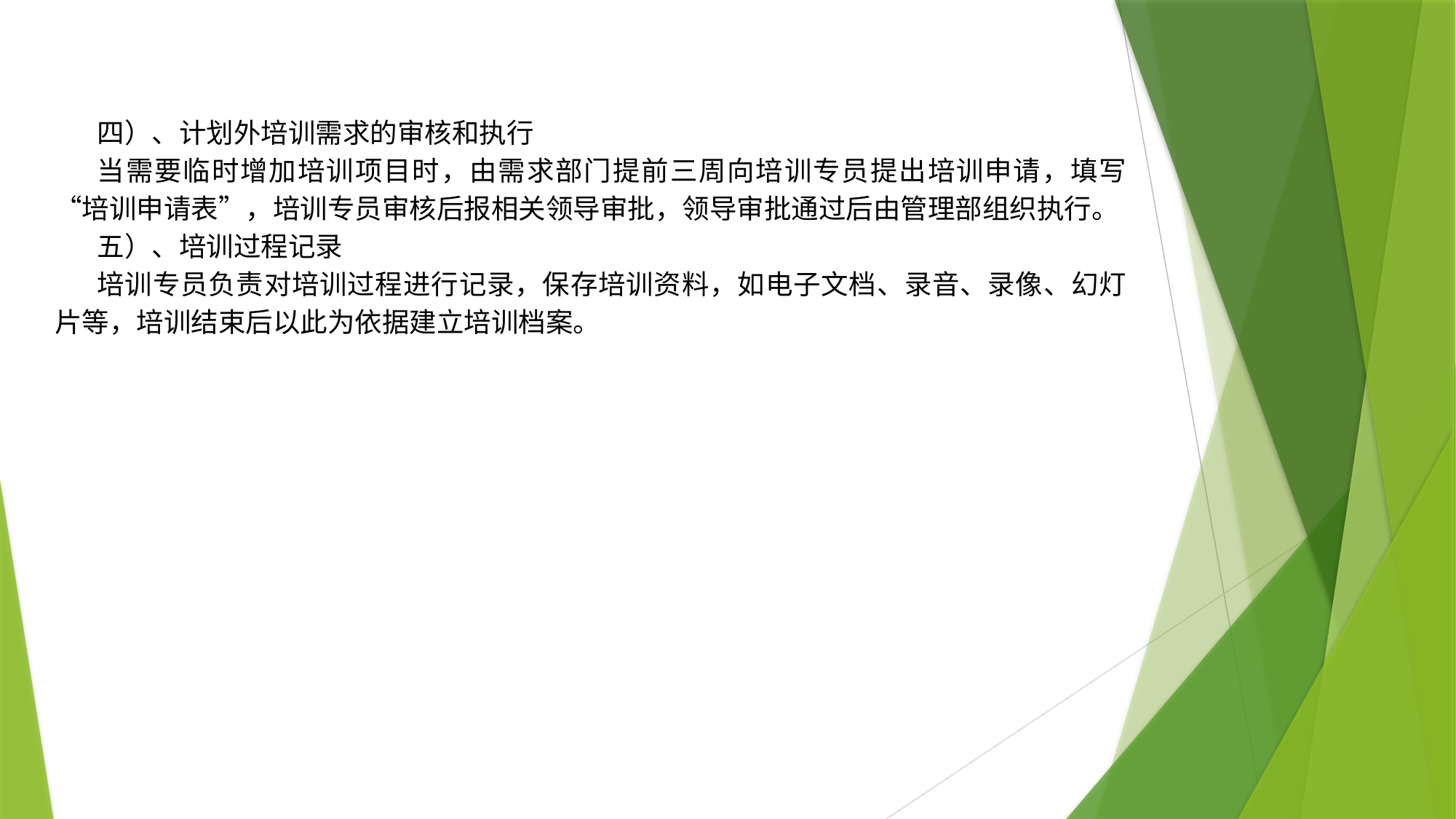

四）、计划外培训需求的审核和执行
当需要临时增加培训项目时，由需求部门提前三周向培训专员提出培训申请，填写“培训申请表”，培训专员审核后报相关领导审批，领导审批通过后由管理部组织执行。
五）、培训过程记录
培训专员负责对培训过程进行记录，保存培训资料，如电子文档、录音、录像、幻灯片等，培训结束后以此为依据建立培训档案。